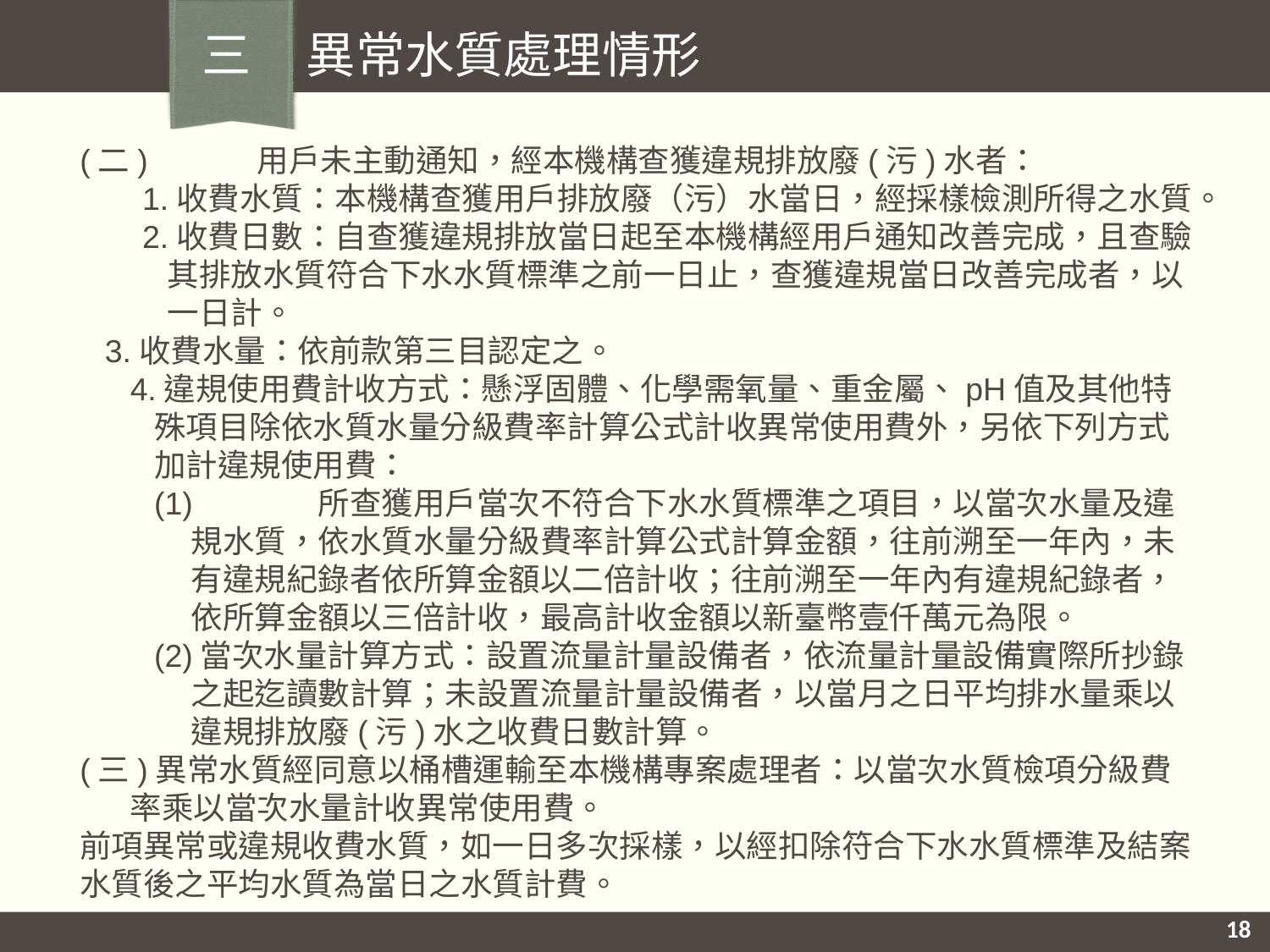

三     異常水質處理情形
(二)	用戶未主動通知，經本機構查獲違規排放廢(污)水者：
1.收費水質：本機構查獲用戶排放廢（污）水當日，經採樣檢測所得之水質。
2.收費日數：自查獲違規排放當日起至本機構經用戶通知改善完成，且查驗其排放水質符合下水水質標準之前一日止，查獲違規當日改善完成者，以一日計。
3.收費水量：依前款第三目認定之。
4.違規使用費計收方式：懸浮固體、化學需氧量、重金屬、pH值及其他特殊項目除依水質水量分級費率計算公式計收異常使用費外，另依下列方式加計違規使用費：
(1)	所查獲用戶當次不符合下水水質標準之項目，以當次水量及違規水質，依水質水量分級費率計算公式計算金額，往前溯至一年內，未有違規紀錄者依所算金額以二倍計收；往前溯至一年內有違規紀錄者，依所算金額以三倍計收，最高計收金額以新臺幣壹仟萬元為限。
(2)當次水量計算方式：設置流量計量設備者，依流量計量設備實際所抄錄之起迄讀數計算；未設置流量計量設備者，以當月之日平均排水量乘以違規排放廢(污)水之收費日數計算。
(三)異常水質經同意以桶槽運輸至本機構專案處理者：以當次水質檢項分級費率乘以當次水量計收異常使用費。
前項異常或違規收費水質，如一日多次採樣，以經扣除符合下水水質標準及結案水質後之平均水質為當日之水質計費。
18